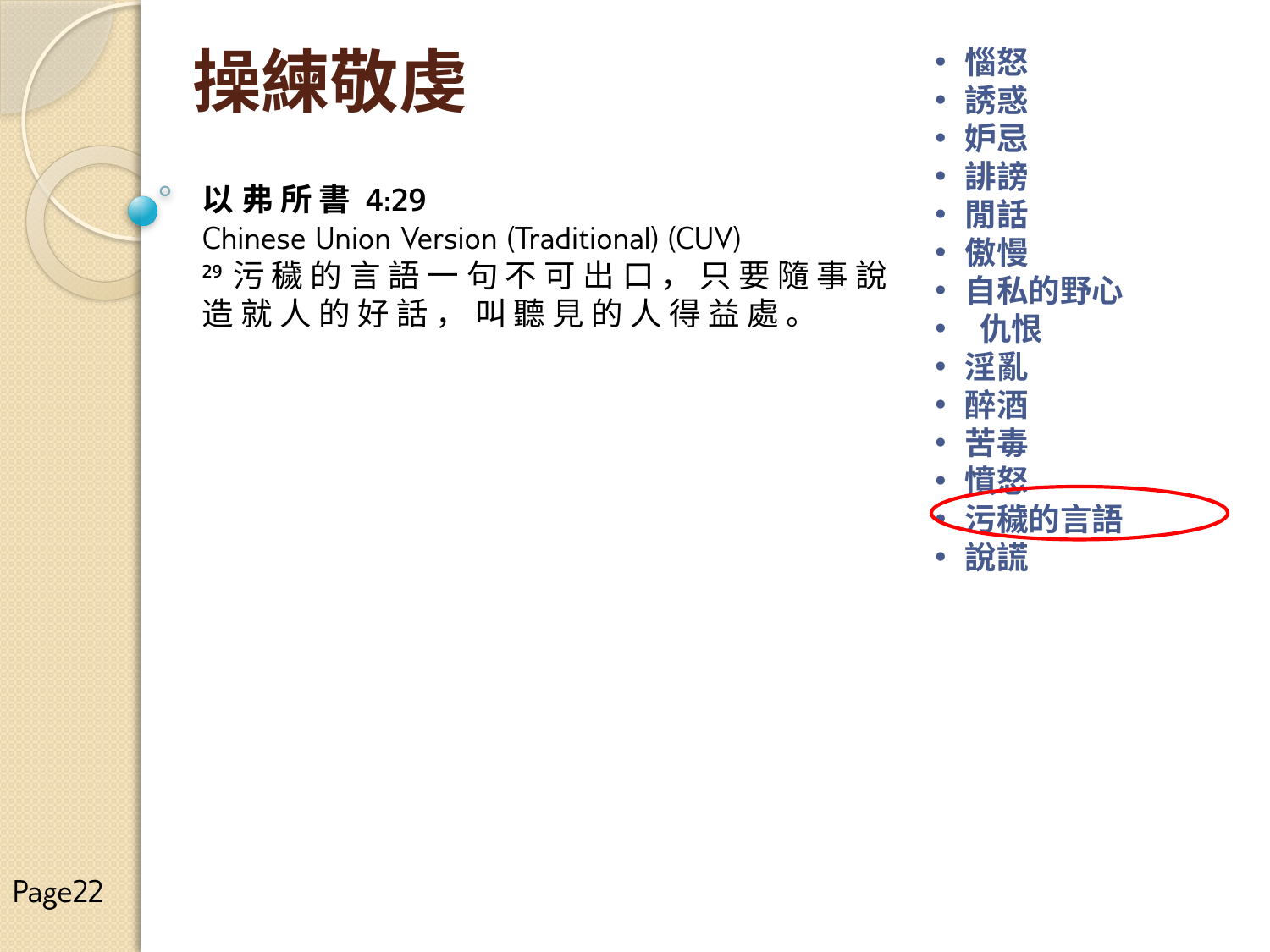

操練敬虔
惱怒
誘惑
妒忌
誹謗
閒話
傲慢
自私的野心
 仇恨
淫亂
醉酒
苦毒
憤怒
污穢的言語
說謊

以 弗 所 書 4:29
Chinese Union Version (Traditional) (CUV)
29 污 穢 的 言 語 一 句 不 可 出 口 ， 只 要 隨 事 說 造 就 人 的 好 話 ， 叫 聽 見 的 人 得 益 處 。

Page22